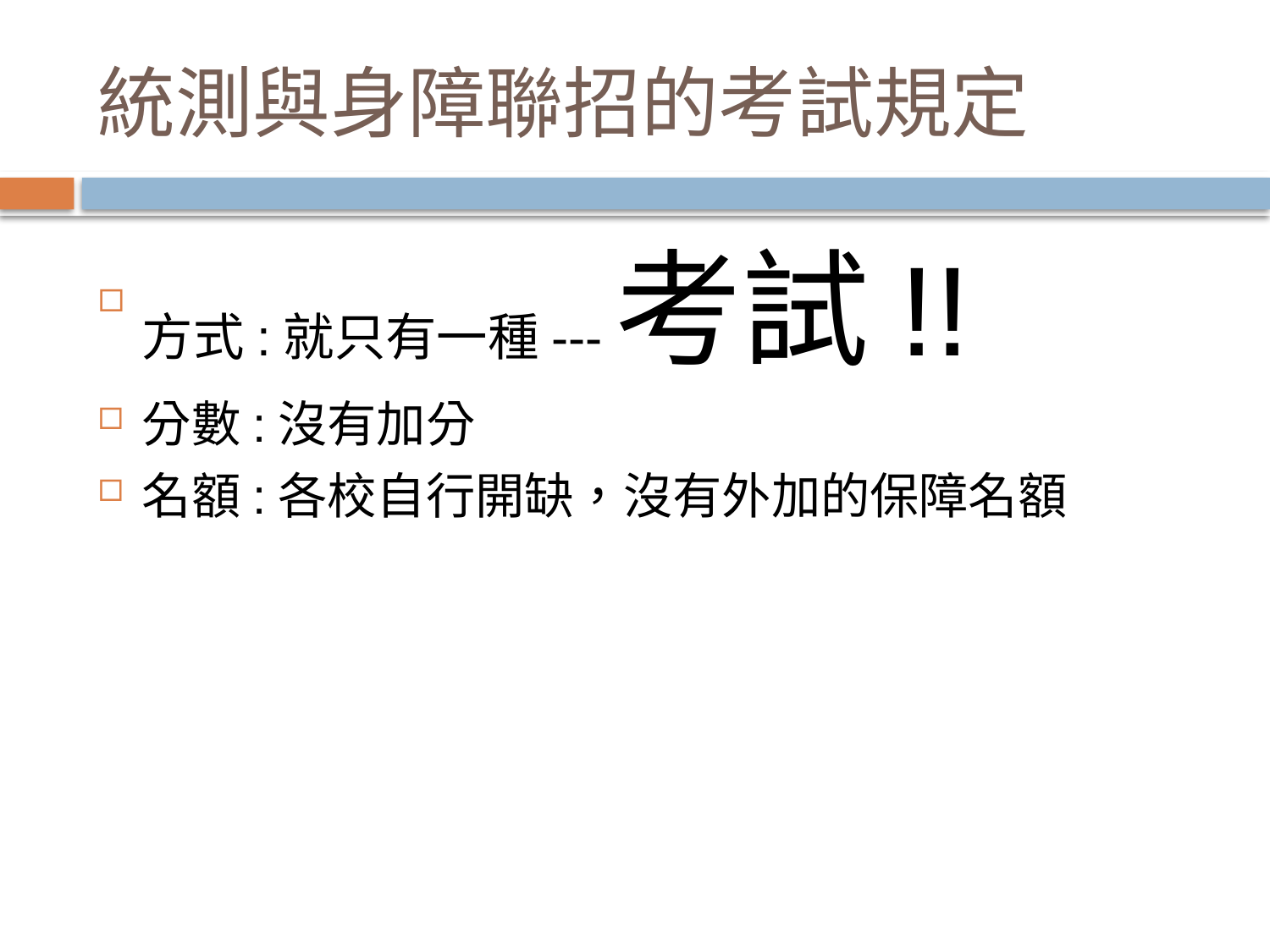

# 統測與身障聯招的考試規定
方式:就只有一種---考試!!
分數:沒有加分
名額:各校自行開缺，沒有外加的保障名額